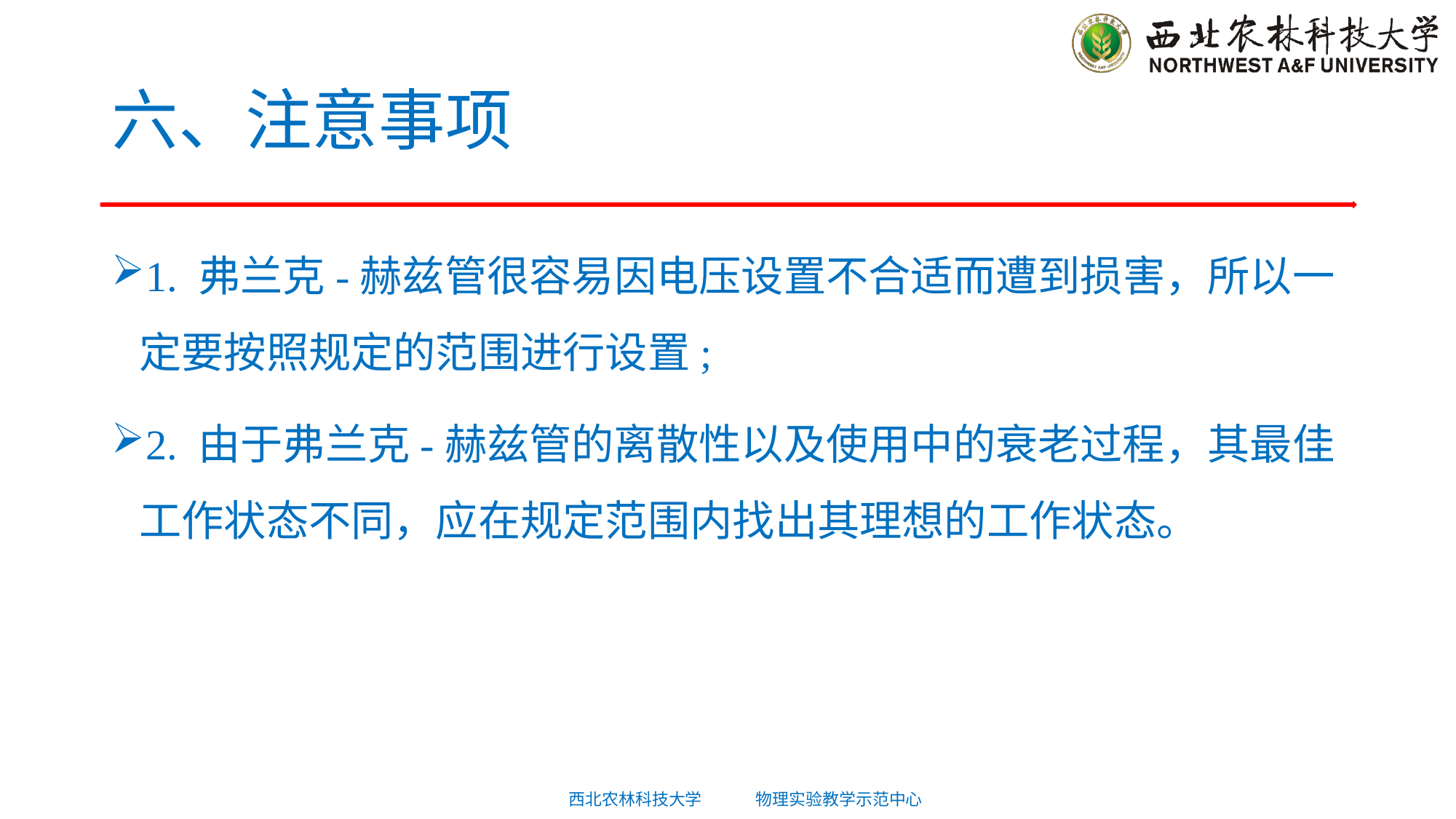

# 六、注意事项
1. 弗兰克-赫兹管很容易因电压设置不合适而遭到损害，所以一定要按照规定的范围进行设置;
2. 由于弗兰克-赫兹管的离散性以及使用中的衰老过程，其最佳工作状态不同，应在规定范围内找出其理想的工作状态。